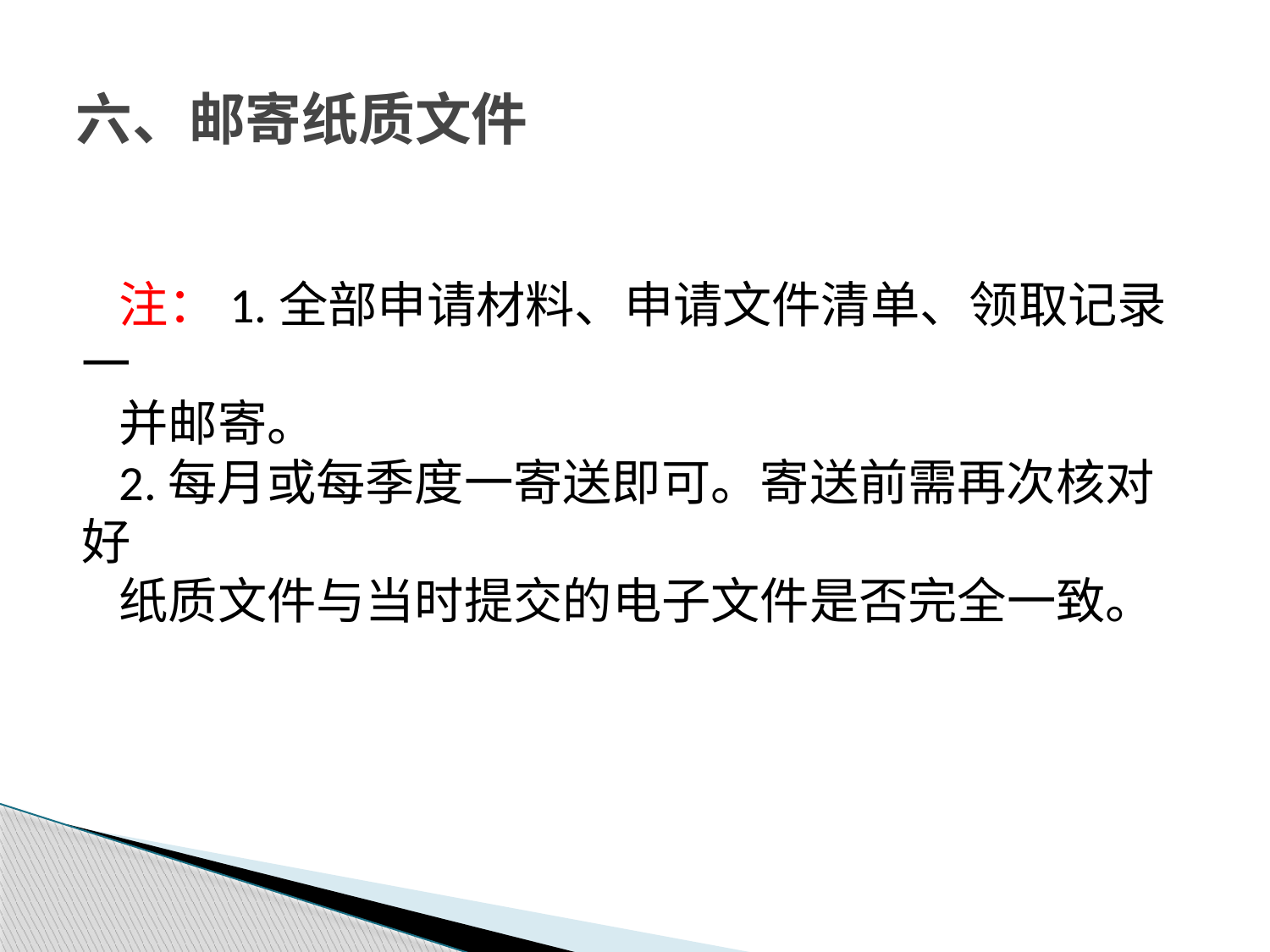

# 六、邮寄纸质文件

注：1.全部申请材料、申请文件清单、领取记录一
并邮寄。
2.每月或每季度一寄送即可。寄送前需再次核对好
纸质文件与当时提交的电子文件是否完全一致。